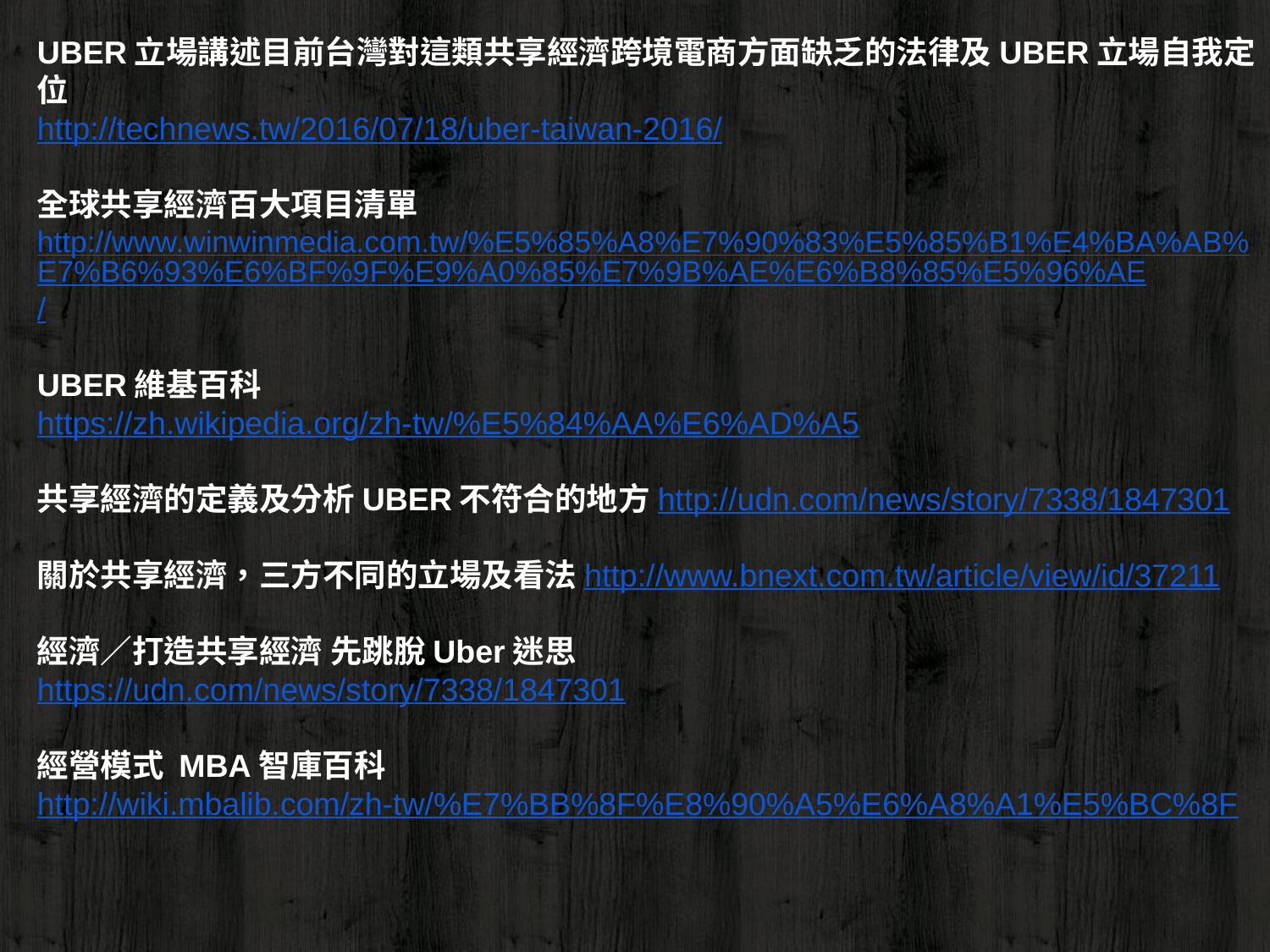

UBER立場講述目前台灣對這類共享經濟跨境電商方面缺乏的法律及UBER立場自我定位
http://technews.tw/2016/07/18/uber-taiwan-2016/

全球共享經濟百大項目清單http://www.winwinmedia.com.tw/%E5%85%A8%E7%90%83%E5%85%B1%E4%BA%AB%E7%B6%93%E6%BF%9F%E9%A0%85%E7%9B%AE%E6%B8%85%E5%96%AE/

UBER維基百科
https://zh.wikipedia.org/zh-tw/%E5%84%AA%E6%AD%A5

共享經濟的定義及分析UBER不符合的地方http://udn.com/news/story/7338/1847301

關於共享經濟，三方不同的立場及看法http://www.bnext.com.tw/article/view/id/37211

經濟／打造共享經濟 先跳脫Uber迷思
https://udn.com/news/story/7338/1847301

經營模式 MBA智庫百科
http://wiki.mbalib.com/zh-tw/%E7%BB%8F%E8%90%A5%E6%A8%A1%E5%BC%8F